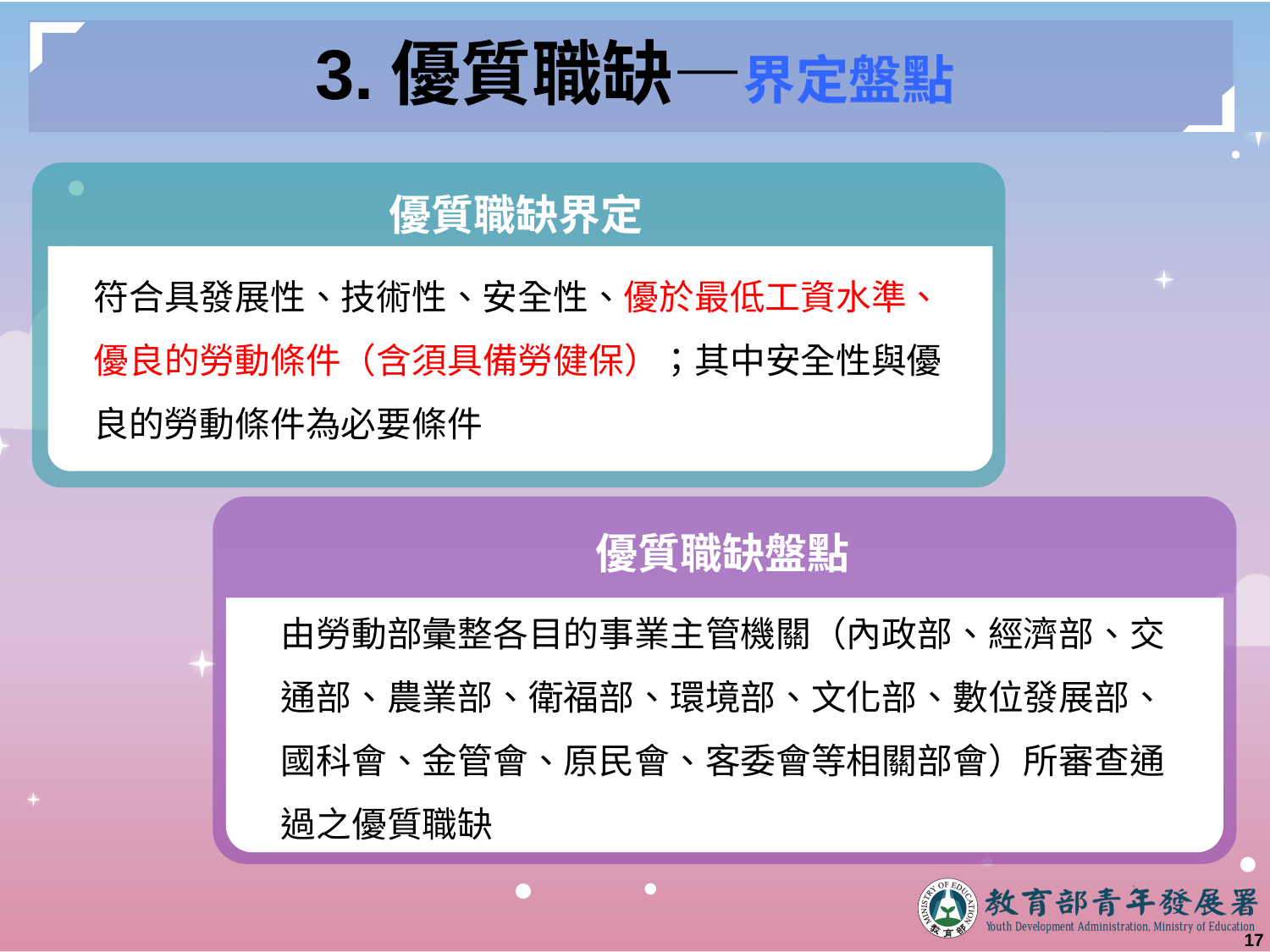

# 3.優質職缺—界定盤點

優質職缺界定
符合具發展性、技術性、安全性、優於最低工資水準、優良的勞動條件（含須具備勞健保）；其中安全性與優良的勞動條件為必要條件

優質職缺盤點
由勞動部彙整各目的事業主管機關（內政部、經濟部、交通部、農業部、衛福部、環境部、文化部、數位發展部、國科會、金管會、原民會、客委會等相關部會）所審查通過之優質職缺

17